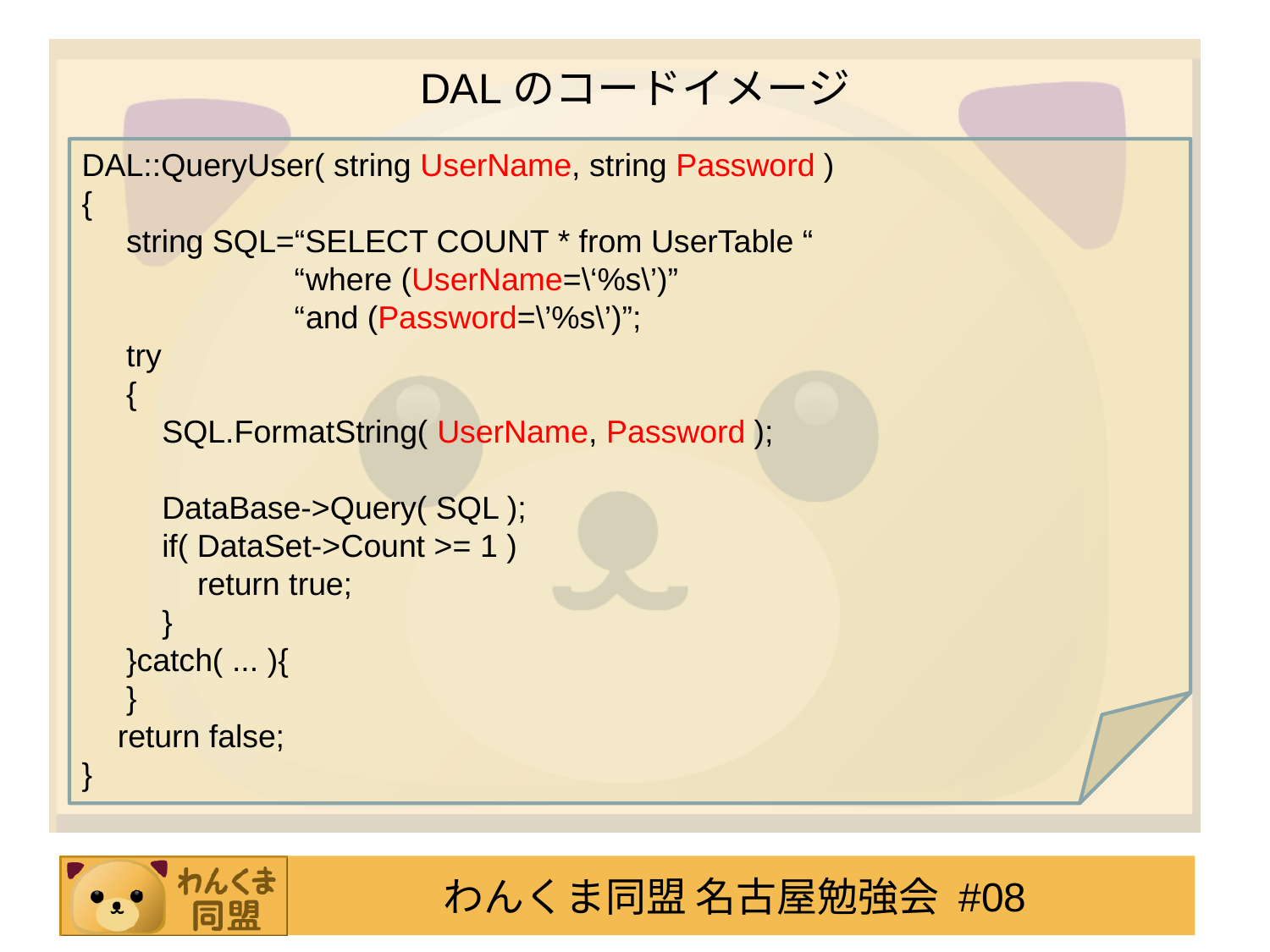

# DALのコードイメージ
DAL::QueryUser( string UserName, string Password )
{
     string SQL=“SELECT COUNT * from UserTable “
                        “where (UserName=\‘%s\’)”
                        “and (Password=\’%s\’)”;
     try
     {
         SQL.FormatString( UserName, Password );

         DataBase->Query( SQL );
         if( DataSet->Count >= 1 )
             return true;
         }
     }catch( ... ){
     }
    return false;
}